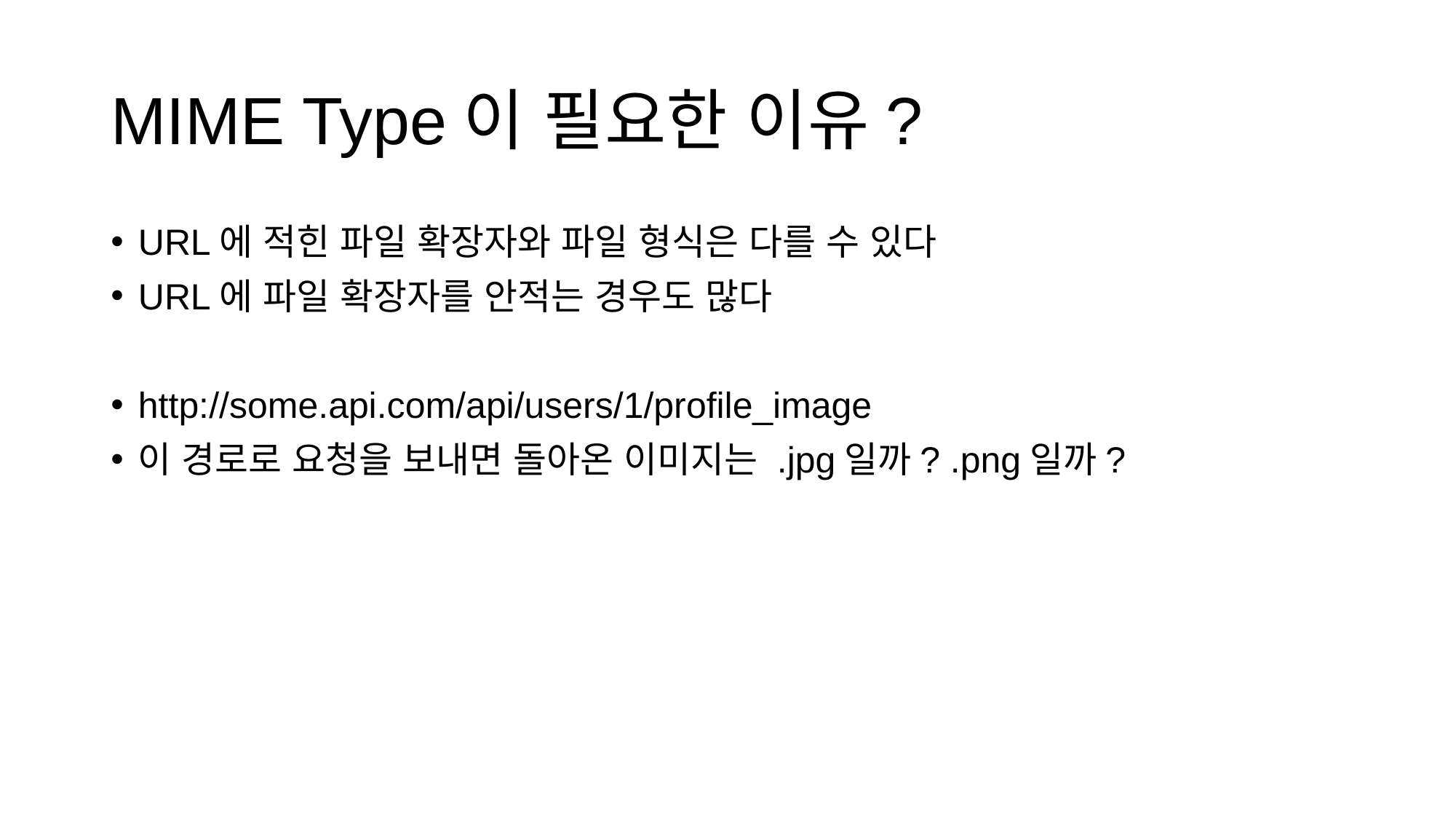

# MIME Type이 필요한 이유?
URL에 적힌 파일 확장자와 파일 형식은 다를 수 있다
URL에 파일 확장자를 안적는 경우도 많다

http://some.api.com/api/users/1/profile_image
이 경로로 요청을 보내면 돌아온 이미지는 .jpg일까? .png일까?